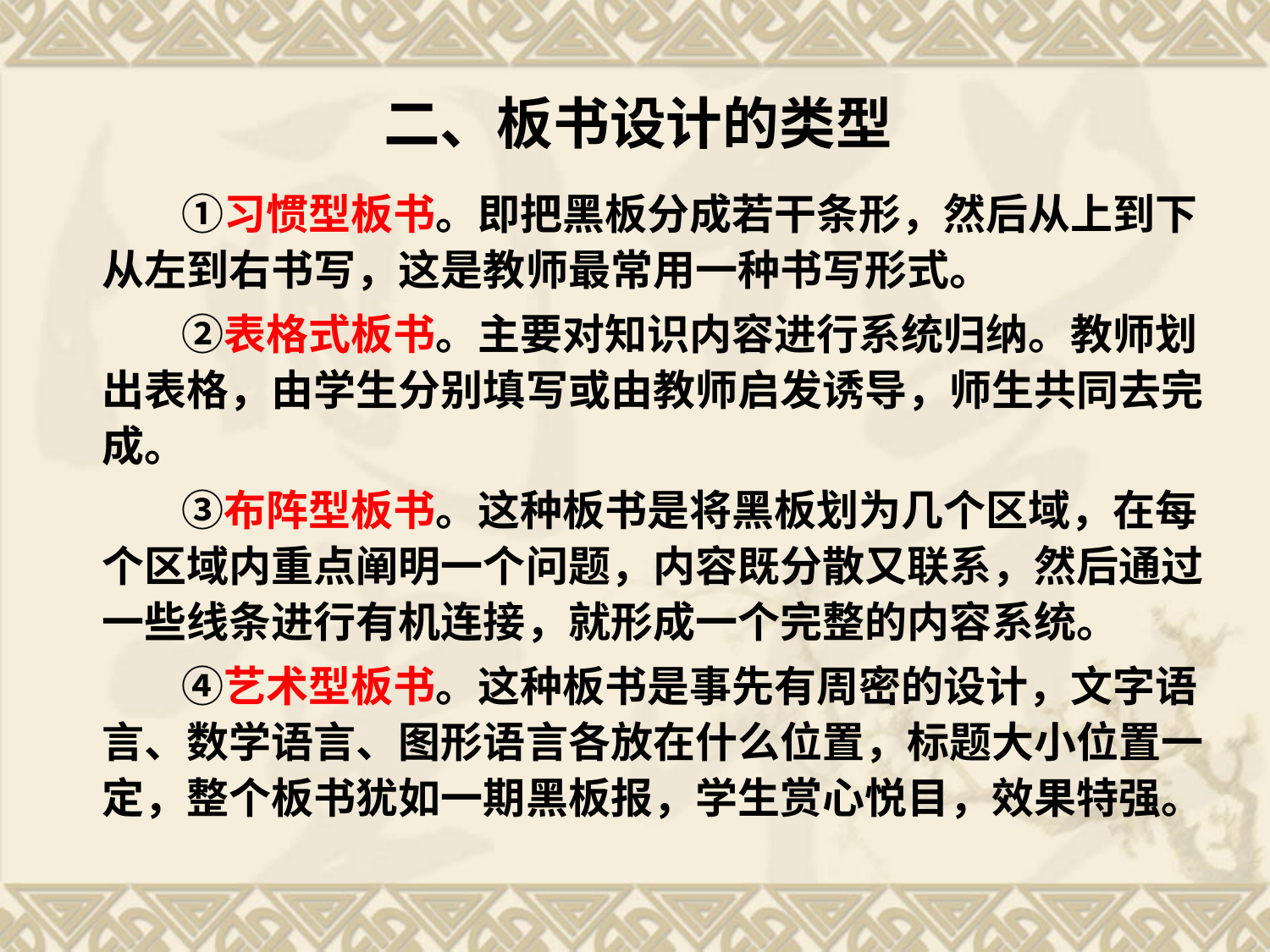

# 二、板书设计的类型
　　　①习惯型板书。即把黑板分成若干条形，然后从上到下从左到右书写，这是教师最常用一种书写形式。
　　　②表格式板书。主要对知识内容进行系统归纳。教师划出表格，由学生分别填写或由教师启发诱导，师生共同去完成。
　　　③布阵型板书。这种板书是将黑板划为几个区域，在每个区域内重点阐明一个问题，内容既分散又联系，然后通过一些线条进行有机连接，就形成一个完整的内容系统。
　　　④艺术型板书。这种板书是事先有周密的设计，文字语言、数学语言、图形语言各放在什么位置，标题大小位置一定，整个板书犹如一期黑板报，学生赏心悦目，效果特强。